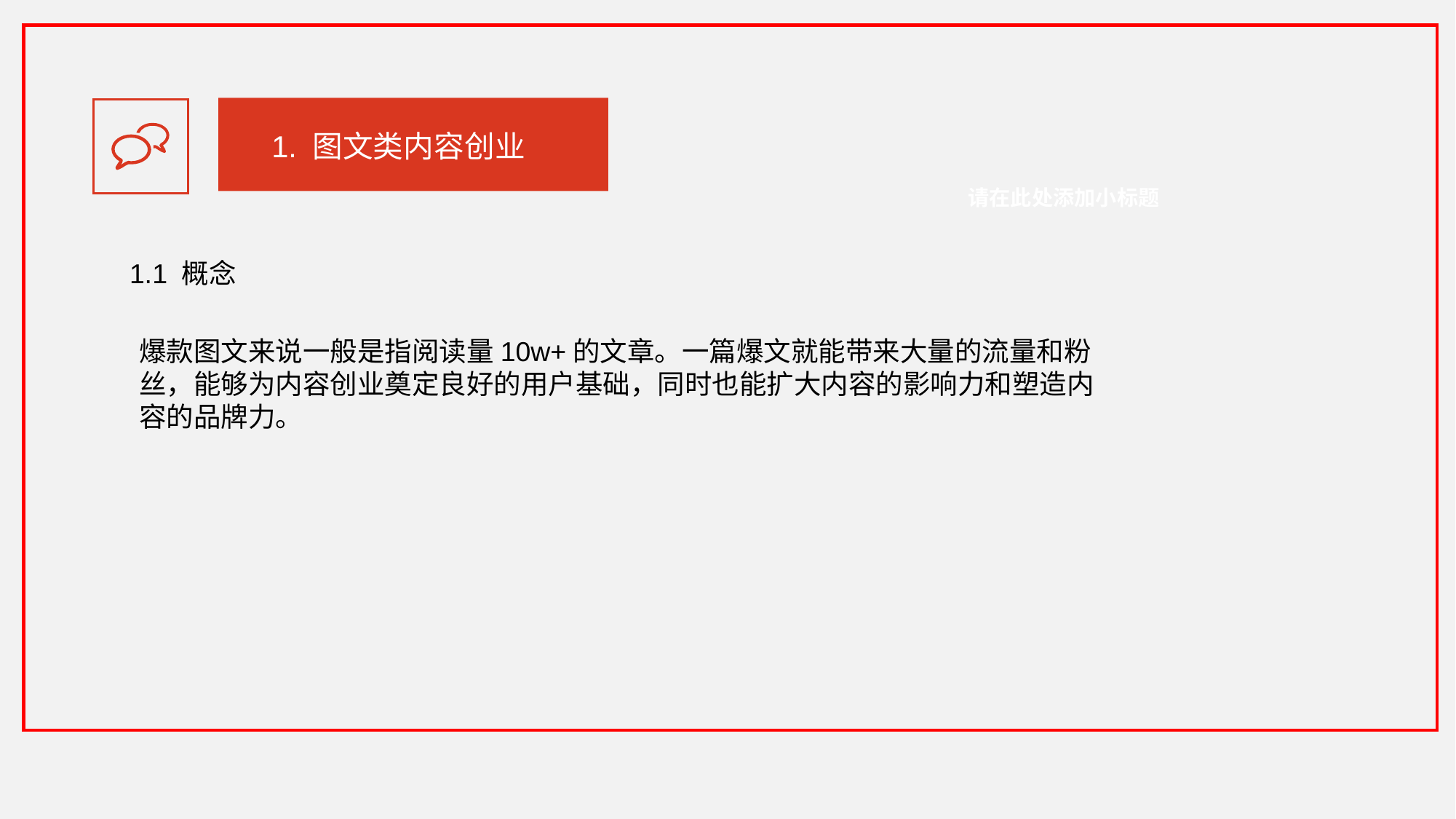

1. 图文类内容创业

请在此处添加小标题
1.1 概念

爆款图文来说一般是指阅读量10w+的文章。一篇爆文就能带来大量的流量和粉丝，能够为内容创业奠定良好的用户基础，同时也能扩大内容的影响力和塑造内容的品牌力。